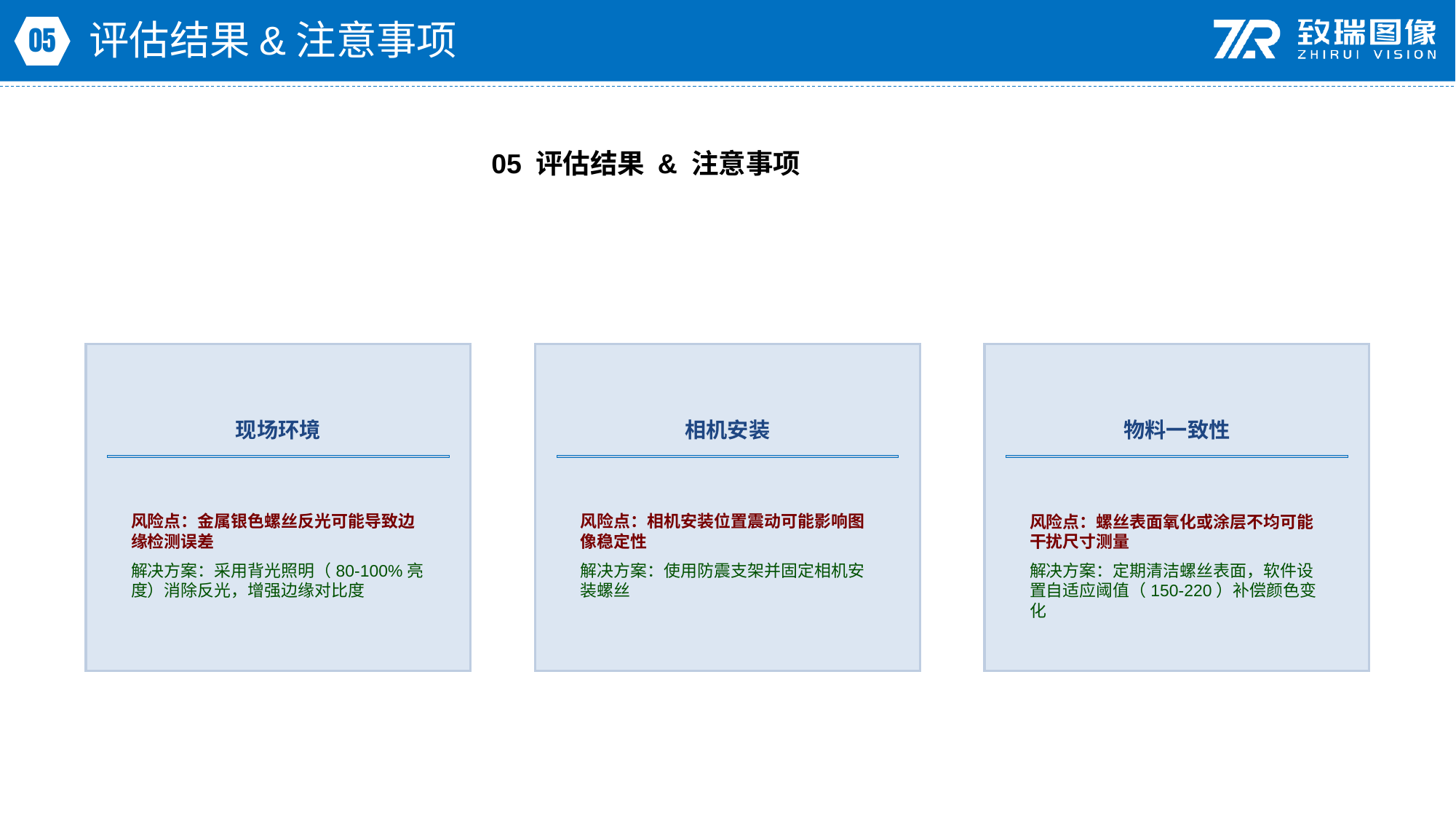

评估结果&注意事项
05

05 评估结果 & 注意事项

现场环境

相机安装

物料一致性

风险点：金属银色螺丝反光可能导致边缘检测误差
解决方案：采用背光照明（80-100%亮度）消除反光，增强边缘对比度

风险点：相机安装位置震动可能影响图像稳定性
解决方案：使用防震支架并固定相机安装螺丝

风险点：螺丝表面氧化或涂层不均可能干扰尺寸测量
解决方案：定期清洁螺丝表面，软件设置自适应阈值（150-220）补偿颜色变化